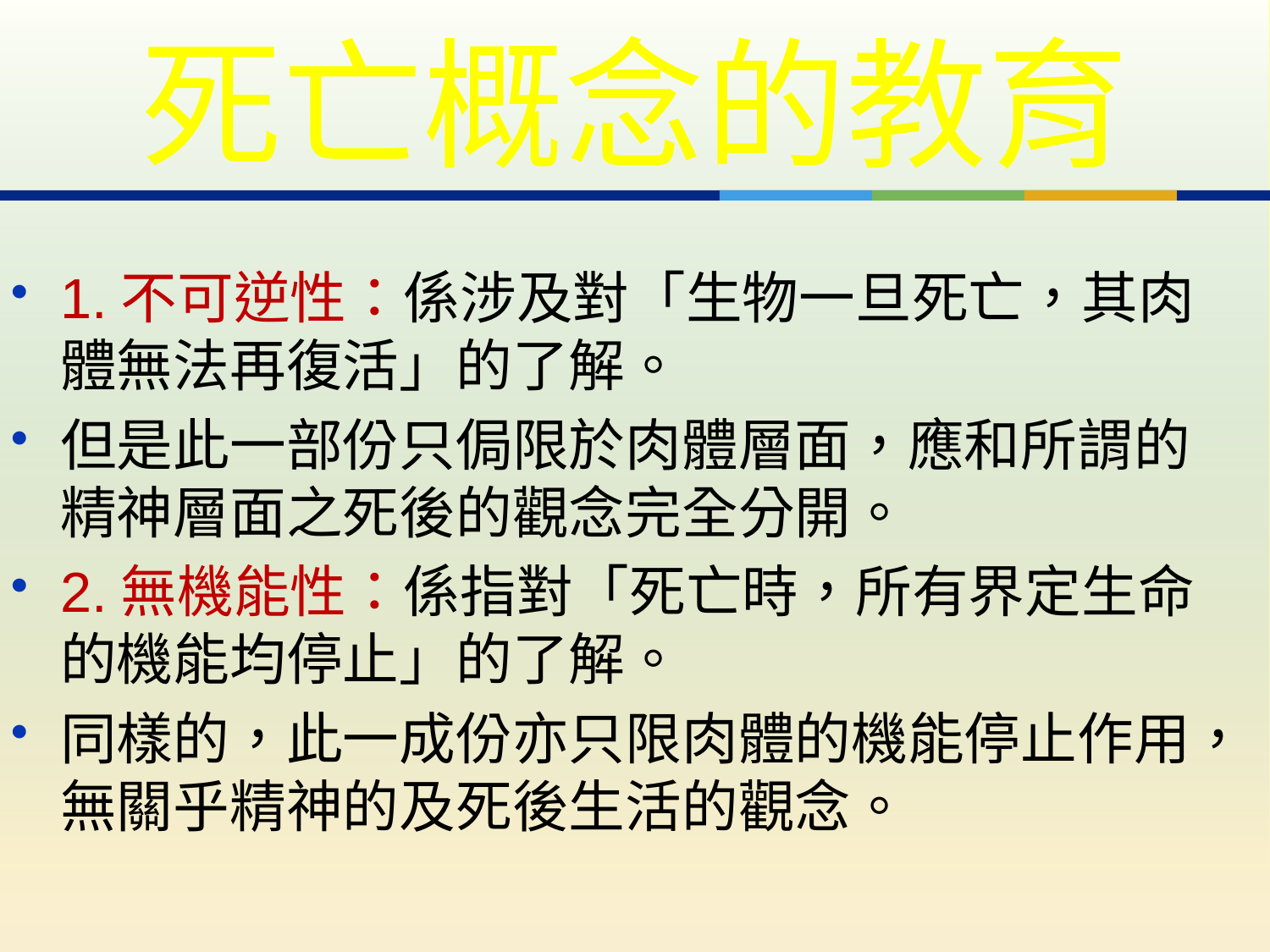

# 死亡概念的教育
1.不可逆性：係涉及對「生物一旦死亡，其肉體無法再復活」的了解。
但是此一部份只侷限於肉體層面，應和所謂的精神層面之死後的觀念完全分開。
2.無機能性：係指對「死亡時，所有界定生命的機能均停止」的了解。
同樣的，此一成份亦只限肉體的機能停止作用，無關乎精神的及死後生活的觀念。